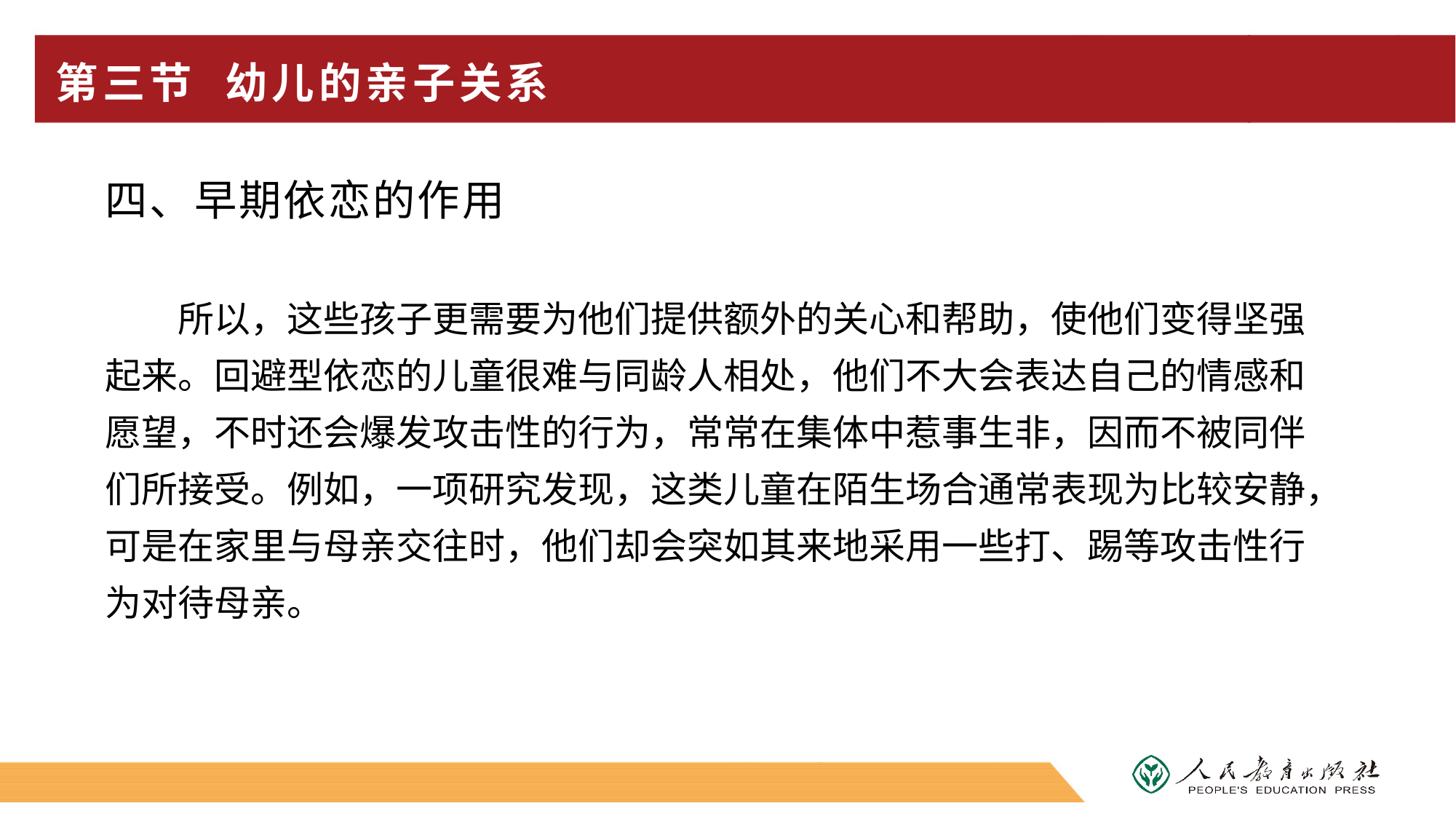

# 第三节  幼儿的亲子关系
四、早期依恋的作用
所以，这些孩子更需要为他们提供额外的关心和帮助，使他们变得坚强起来。回避型依恋的儿童很难与同龄人相处，他们不大会表达自己的情感和愿望，不时还会爆发攻击性的行为，常常在集体中惹事生非，因而不被同伴们所接受。例如，一项研究发现，这类儿童在陌生场合通常表现为比较安静，可是在家里与母亲交往时，他们却会突如其来地采用一些打、踢等攻击性行为对待母亲。